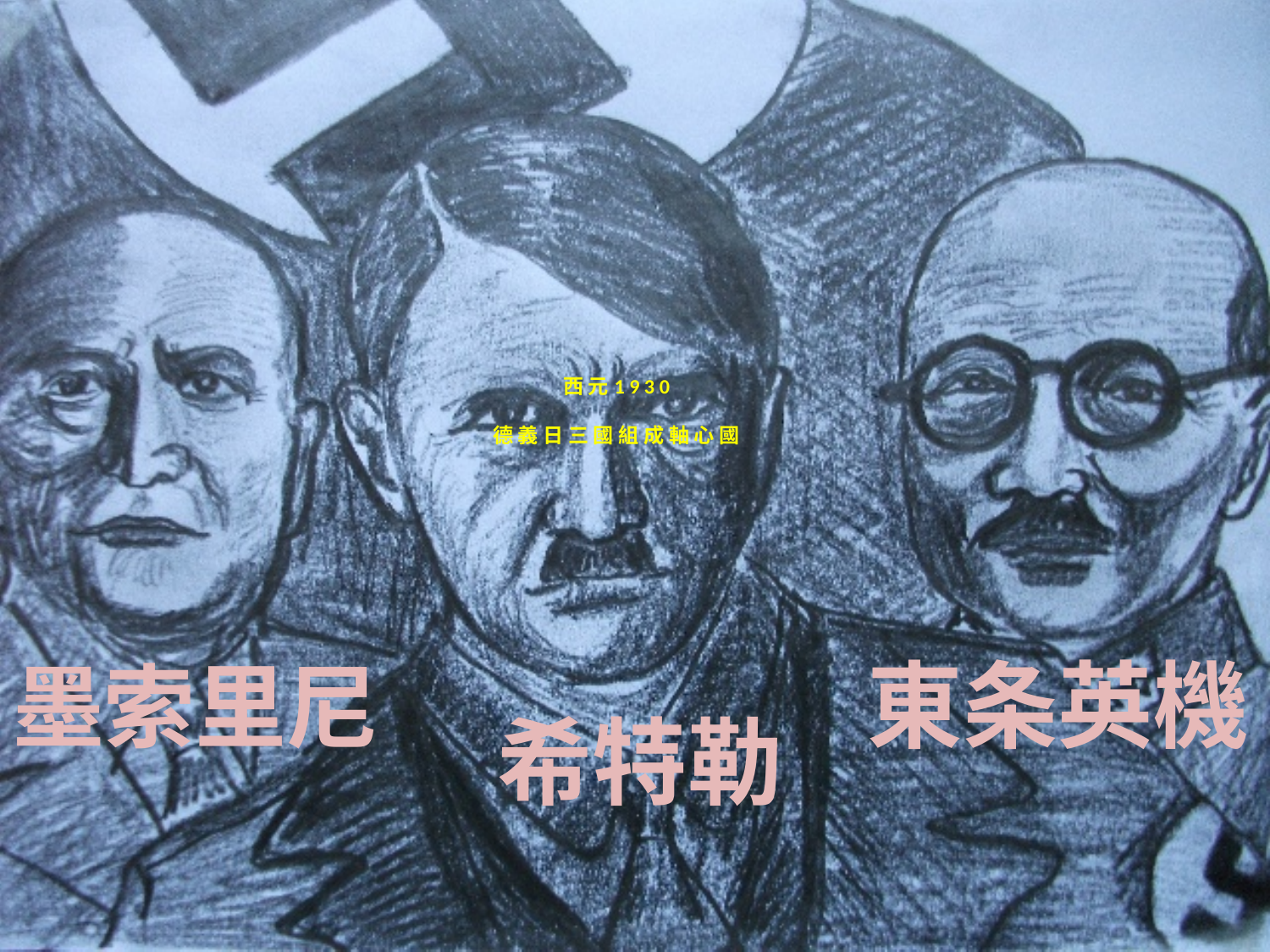

# 西 元 1 9 3 0 德 義 日 三 國 組 成 軸 心 國
墨索里尼
東条英機
希特勒